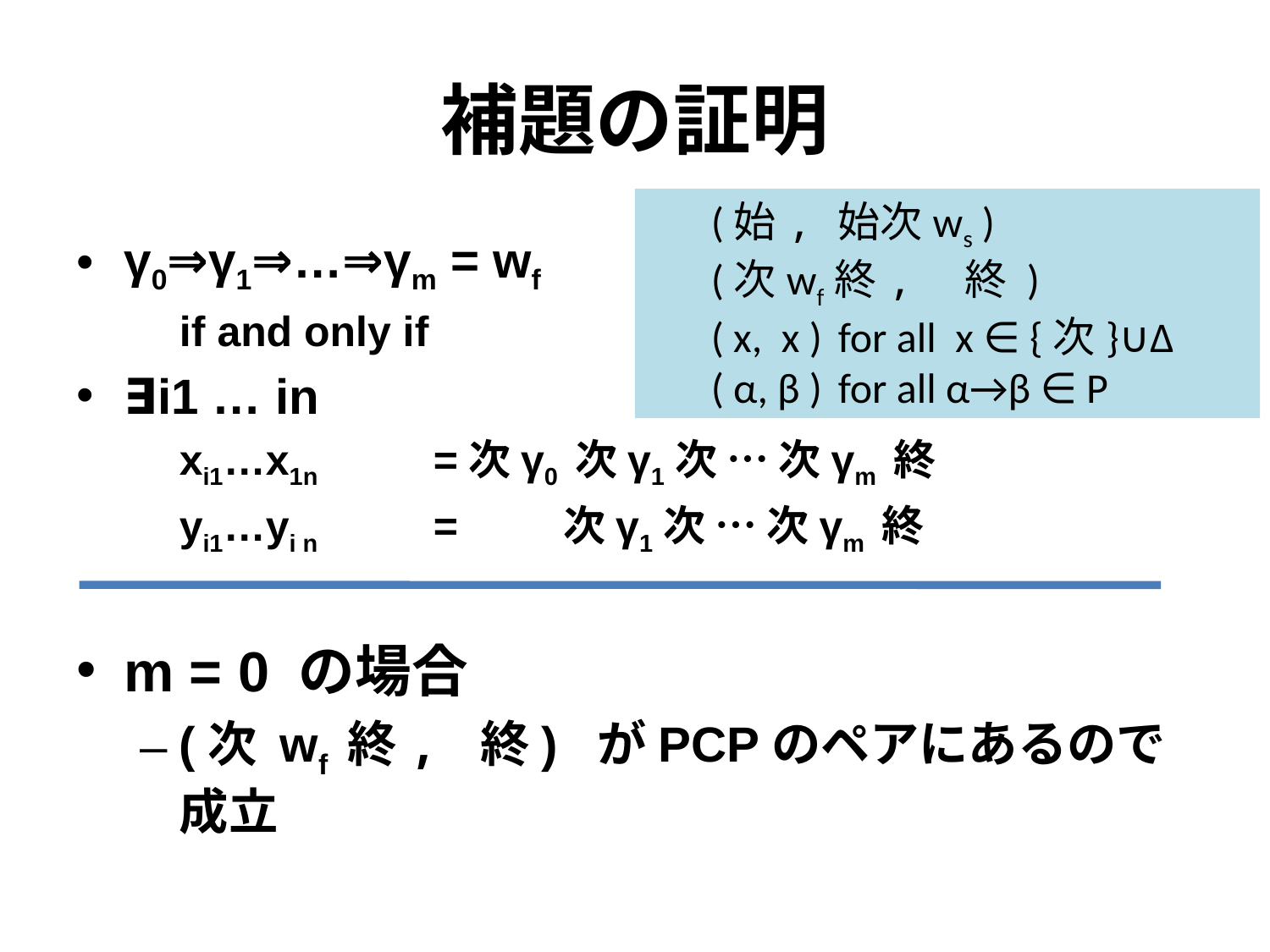

# 補題の証明
(始,	始次ws )
(次wf終,	終 )
( x,  x )	for all  x ∈ {次}∪Δ
( α, β )	for all α→β ∈ P
γ0⇒γ1⇒…⇒γm = wf
	if and only if
∃i1 … in
	xi1…x1n	=次γ0 次γ1次 … 次γm 終
	yi1…yi n	=        次γ1次 … 次γm 終

m = 0 の場合
(次 wf 終, 終)  がPCPのペアにあるので成立